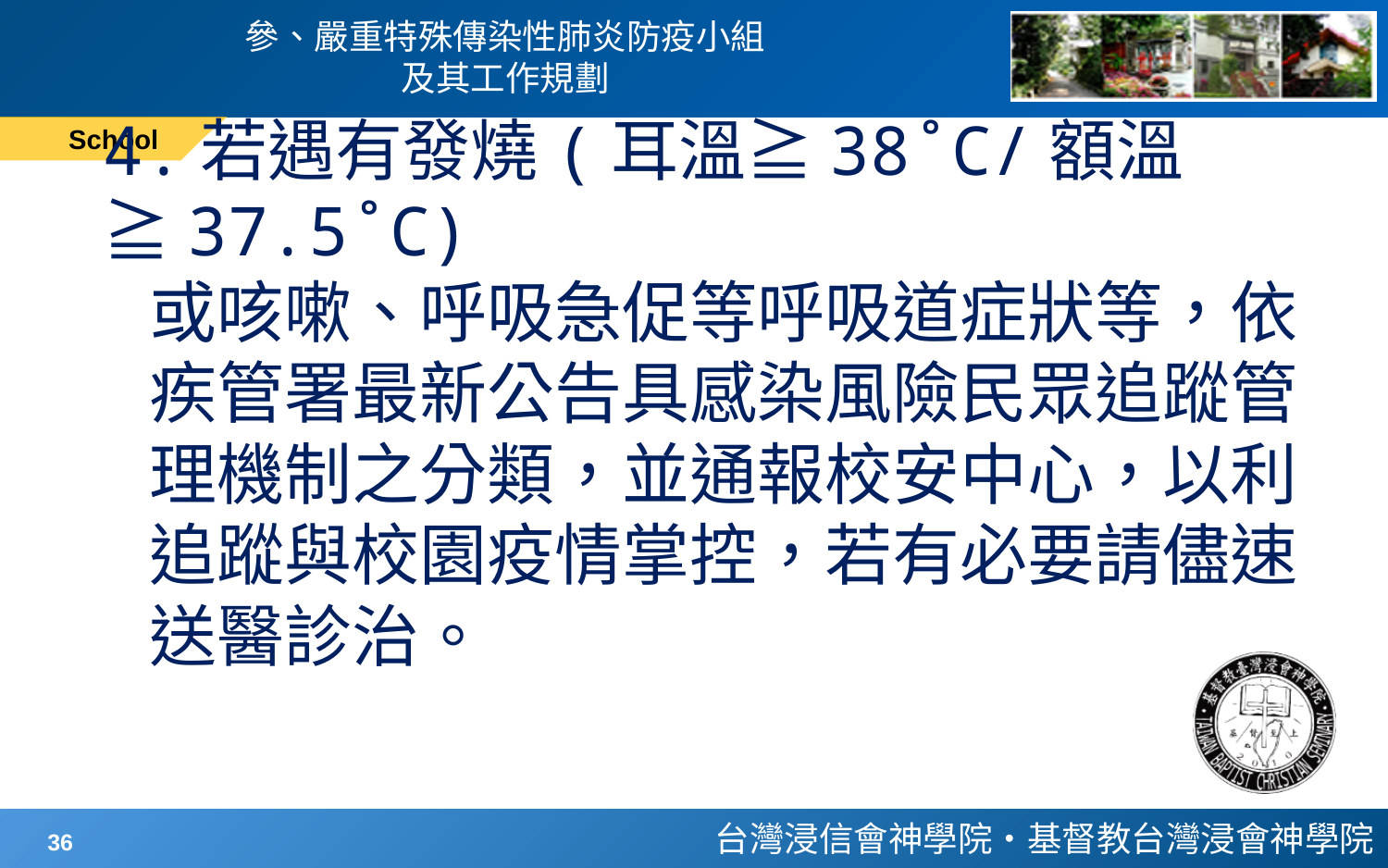

# 參、嚴重特殊傳染性肺炎防疫小組 及其工作規劃
School
4.若遇有發燒(耳溫≧38˚C/額溫≧37.5˚C)
  或咳嗽、呼吸急促等呼吸道症狀等，依
  疾管署最新公告具感染風險民眾追蹤管
  理機制之分類，並通報校安中心，以利
  追蹤與校園疫情掌控，若有必要請儘速
  送醫診治。